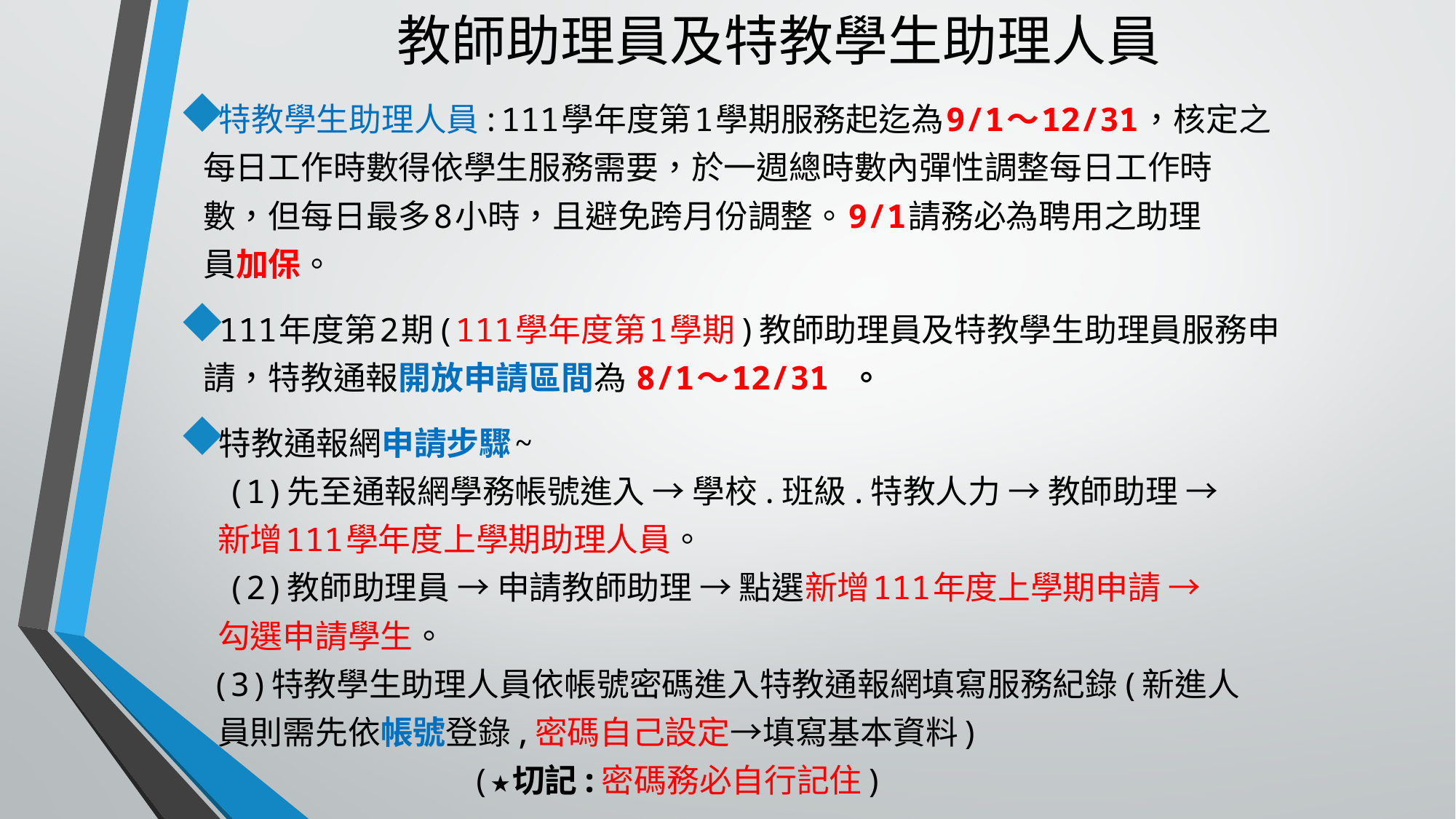

# 教師助理員及特教學生助理人員
特教學生助理人員:111學年度第1學期服務起迄為9/1〜12/31，核定之
   每日工作時數得依學生服務需要，於一週總時數內彈性調整每日工作時
   數，但每日最多8小時，且避免跨月份調整。9/1請務必為聘用之助理
   員加保。

111年度第2期(111學年度第1學期)教師助理員及特教學生助理員服務申
   請，特教通報開放申請區間為 8/1～12/31 。

特教通報網申請步驟~
   (1)先至通報網學務帳號進入 → 學校.班級.特教人力 → 教師助理 →
     新增111學年度上學期助理人員。
   (2)教師助理員 → 申請教師助理 → 點選新增111年度上學期申請 →
     勾選申請學生。
  (3)特教學生助理人員依帳號密碼進入特教通報網填寫服務紀錄(新進人
     員則需先依帳號登錄,密碼自己設定→填寫基本資料)
               (★切記:密碼務必自行記住)